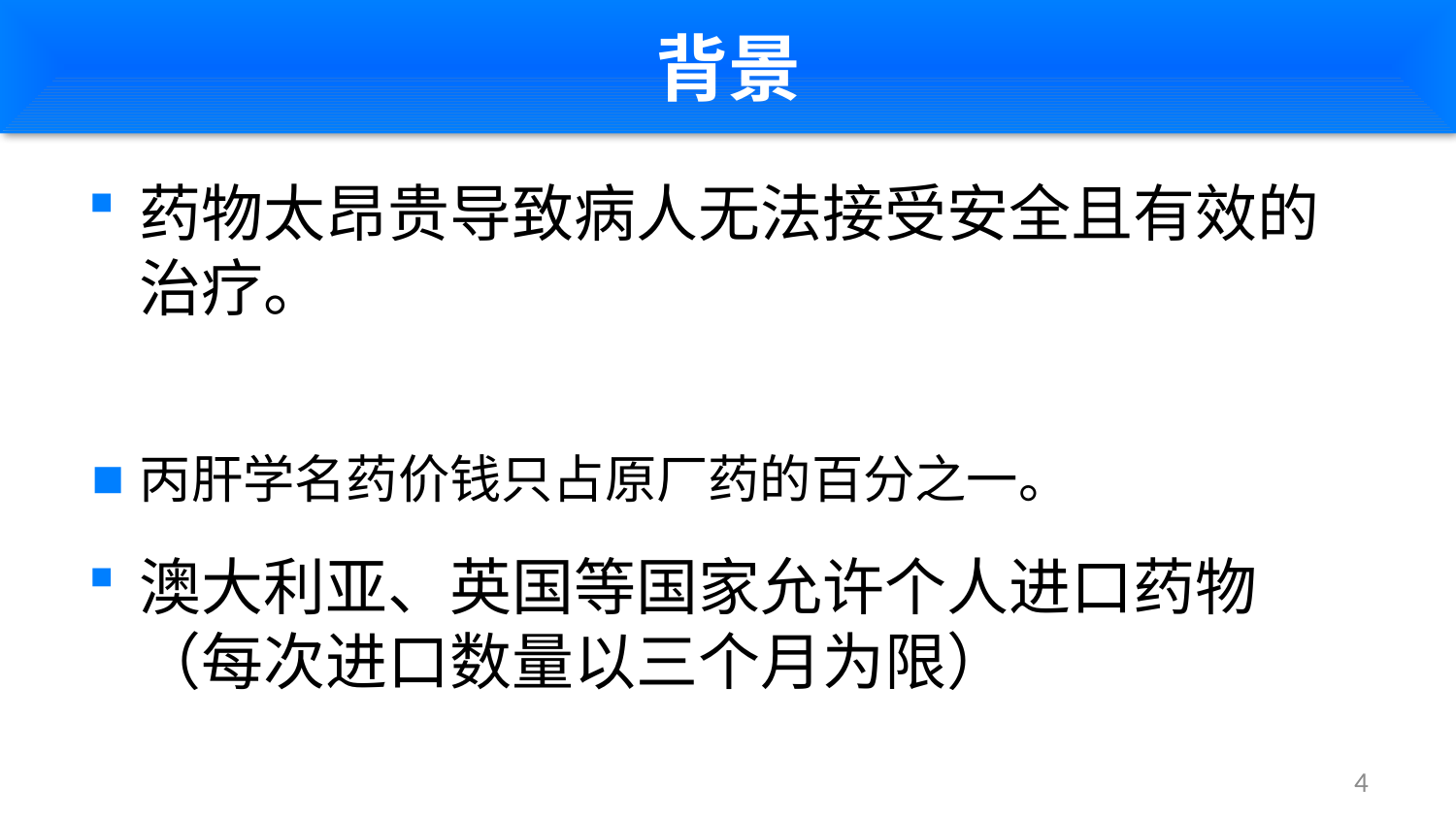

# 背景
药物太昂贵导致病人无法接受安全且有效的治疗。

丙肝学名药价钱只占原厂药的百分之一。
澳大利亚、英国等国家允许个人进口药物（每次进口数量以三个月为限）

4